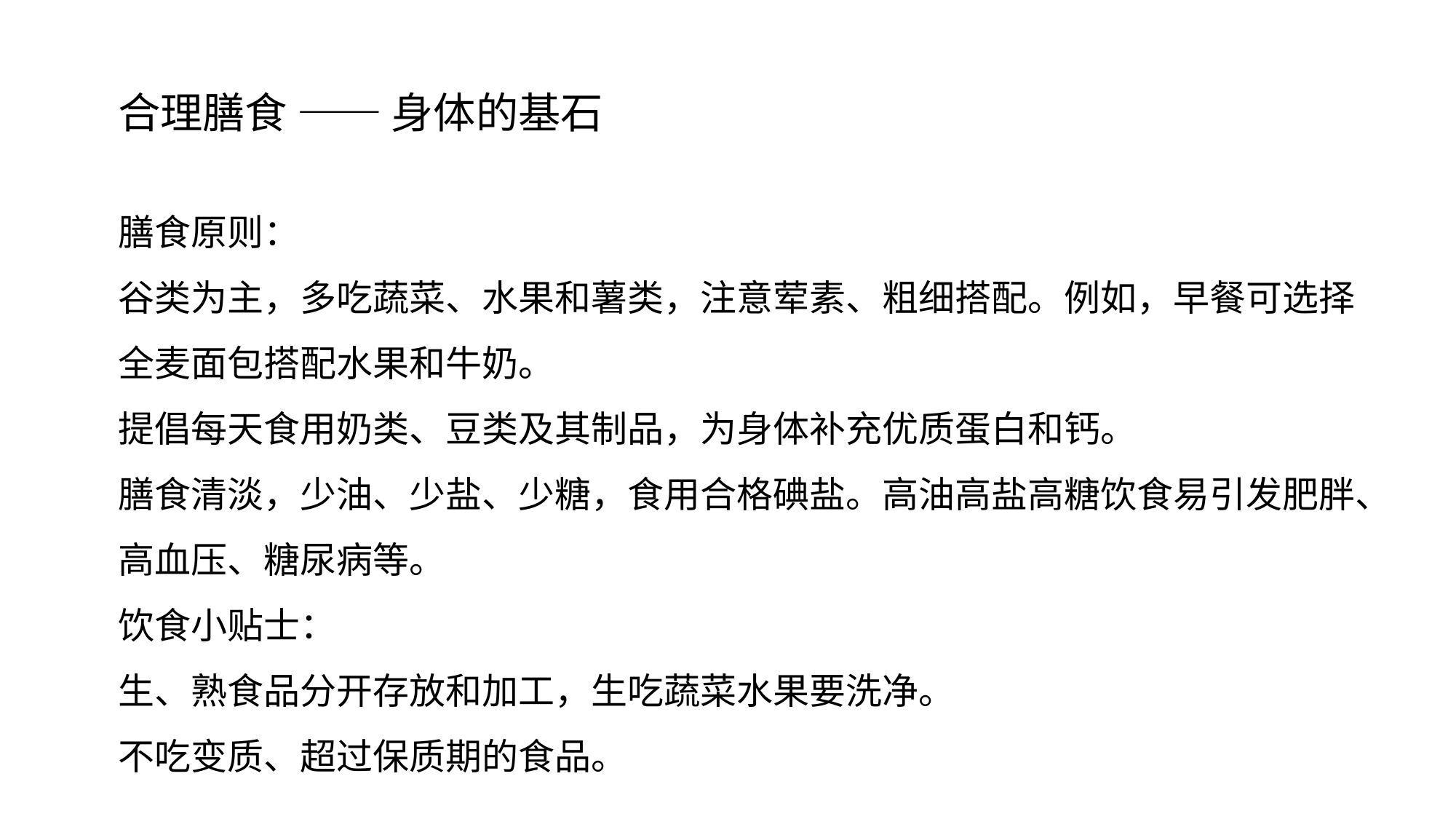

合理膳食 —— 身体的基石

膳食原则：​
谷类为主，多吃蔬菜、水果和薯类，注意荤素、粗细搭配。例如，早餐可选择全麦面包搭配水果和牛奶。​
提倡每天食用奶类、豆类及其制品，为身体补充优质蛋白和钙。​
膳食清淡，少油、少盐、少糖，食用合格碘盐。高油高盐高糖饮食易引发肥胖、高血压、糖尿病等。​
饮食小贴士：​
生、熟食品分开存放和加工，生吃蔬菜水果要洗净。​
不吃变质、超过保质期的食品。

# 康管理,,